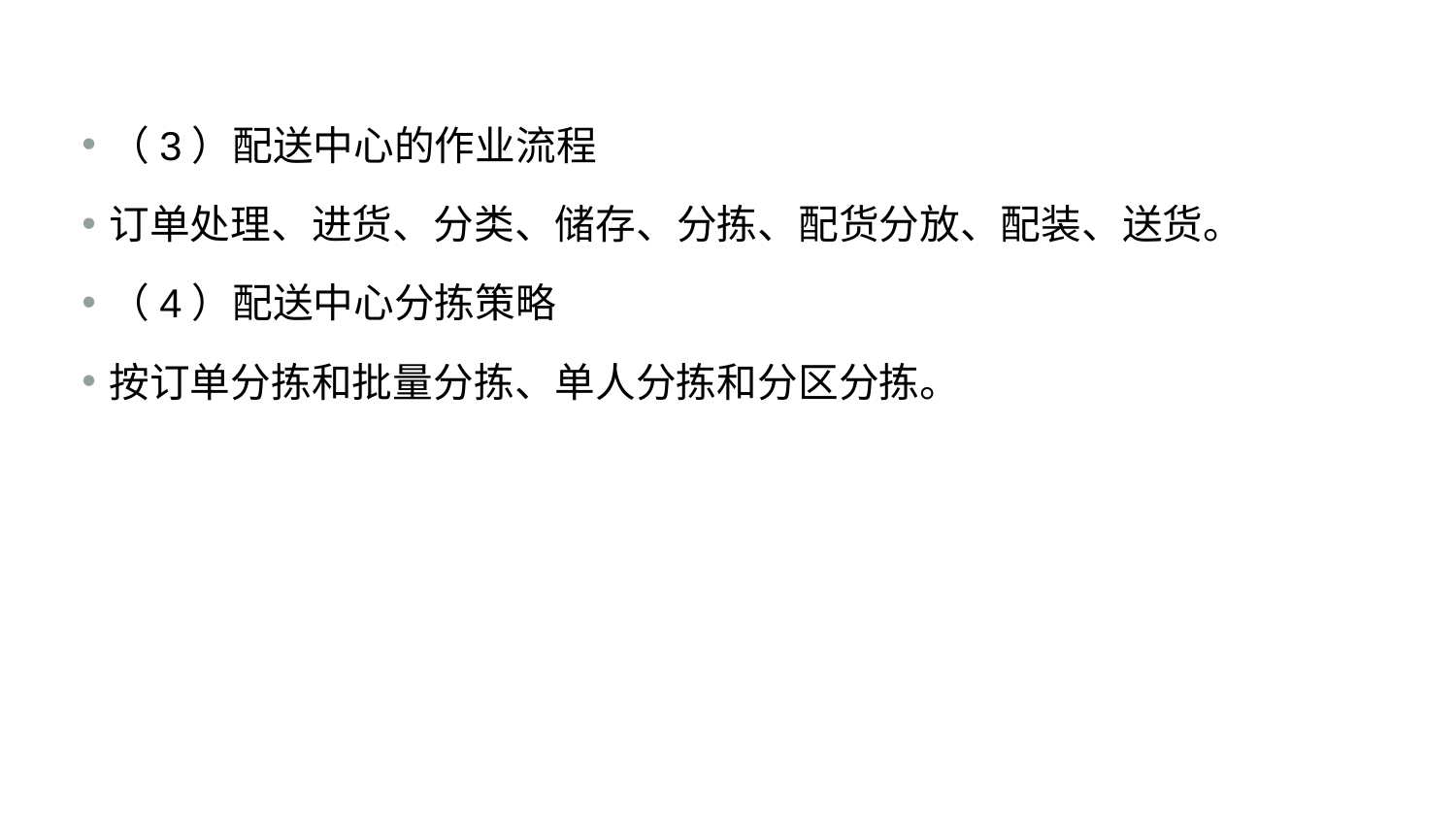

#
（3）配送中心的作业流程
订单处理、进货、分类、储存、分拣、配货分放、配装、送货。
（4）配送中心分拣策略
按订单分拣和批量分拣、单人分拣和分区分拣。